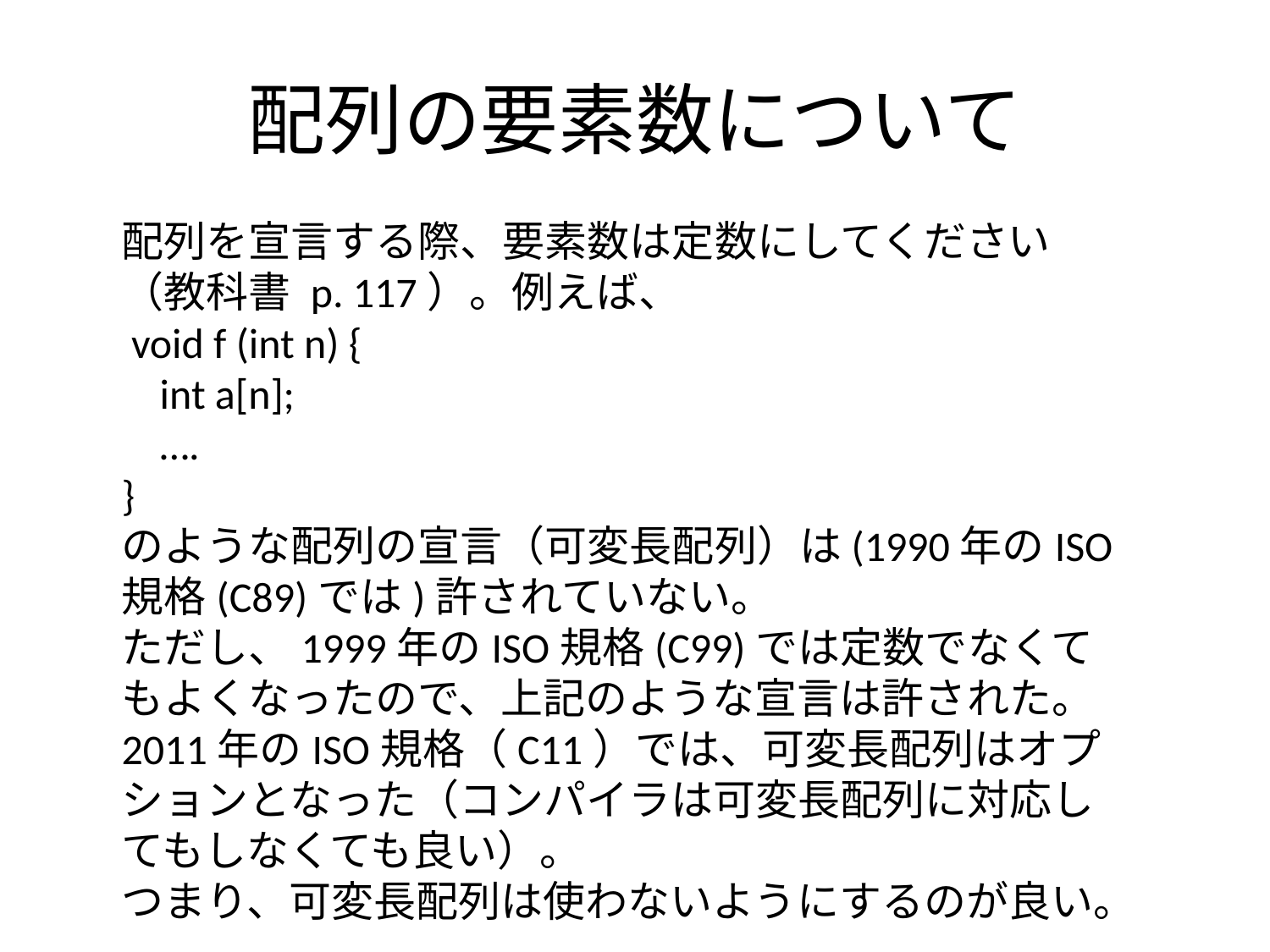

# 配列の要素数について
配列を宣言する際、要素数は定数にしてください（教科書 p. 117）。例えば、
 void f (int n) {
    int a[n];
    ….
}
のような配列の宣言（可変長配列）は(1990年のISO規格(C89)では)許されていない。
ただし、1999年のISO規格(C99)では定数でなくてもよくなったので、上記のような宣言は許された。
2011年のISO規格（C11）では、可変長配列はオプションとなった（コンパイラは可変長配列に対応してもしなくても良い）。
つまり、可変長配列は使わないようにするのが良い。